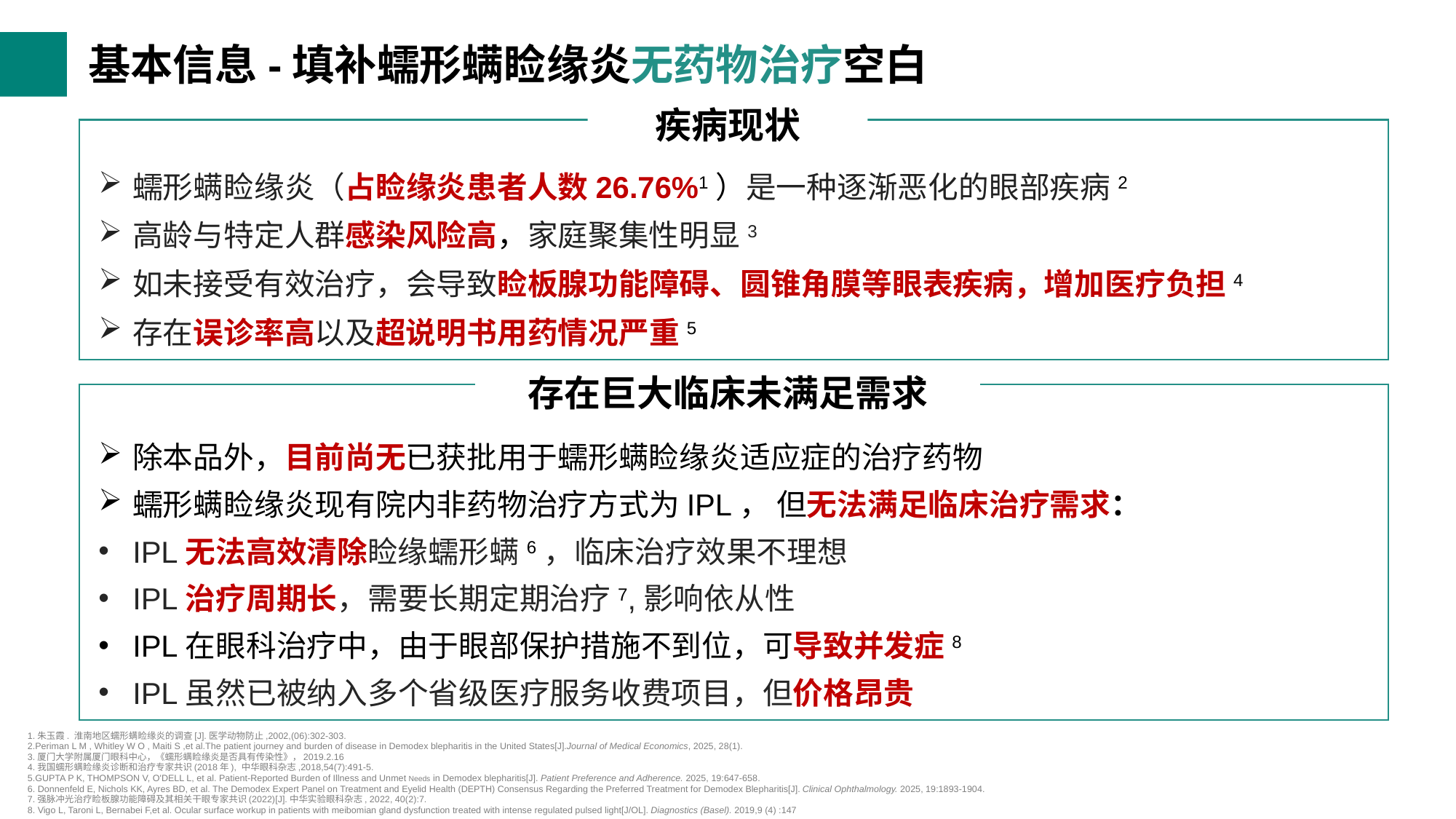

基本信息-填补蠕形螨睑缘炎无药物治疗空白
疾病现状

蠕形螨睑缘炎（占睑缘炎患者人数26.76%1）是一种逐渐恶化的眼部疾病2
高龄与特定人群感染风险高，家庭聚集性明显3
如未接受有效治疗，会导致睑板腺功能障碍、圆锥角膜等眼表疾病，增加医疗负担4
存在误诊率高以及超说明书用药情况严重5
存在巨大临床未满足需求
y
除本品外，目前尚无已获批用于蠕形螨睑缘炎适应症的治疗药物
蠕形螨睑缘炎现有院内非药物治疗方式为IPL， 但无法满足临床治疗需求：
IPL无法高效清除睑缘蠕形螨6，临床治疗效果不理想
IPL治疗周期长，需要长期定期治疗7,影响依从性
IPL在眼科治疗中，由于眼部保护措施不到位，可导致并发症8
IPL虽然已被纳入多个省级医疗服务收费项目，但价格昂贵
1.朱玉霞. 淮南地区蠕形螨睑缘炎的调查[J].医学动物防止,2002,(06):302-303.
2.Periman L M , Whitley W O , Maiti S ,et al.The patient journey and burden of disease in Demodex blepharitis in the United States[J].Journal of Medical Economics, 2025, 28(1).
3.厦门大学附属厦门眼科中心，《蠕形螨睑缘炎是否具有传染性》，2019.2.16
4.我国蠕形螨睑缘炎诊断和治疗专家共识(2018年), 中华眼科杂志,2018,54(7):491-5.
5.GUPTA P K, THOMPSON V, O'DELL L, et al. Patient-Reported Burden of Illness and Unmet Needs in Demodex blepharitis[J]. Patient Preference and Adherence. 2025, 19:647-658.
6. Donnenfeld E, Nichols KK, Ayres BD, et al. The Demodex Expert Panel on Treatment and Eyelid Health (DEPTH) Consensus Regarding the Preferred Treatment for Demodex Blepharitis[J]. Clinical Ophthalmology. 2025, 19:1893-1904.
7.强脉冲光治疗睑板腺功能障碍及其相关干眼专家共识(2022)[J].中华实验眼科杂志, 2022, 40(2):7.
8. Vigo L, Taroni L, Bernabei F,et al. Ocular surface workup in patients with meibomian gland dysfunction treated with intense regulated pulsed light[J/OL]. Diagnostics (Basel). 2019,9 (4) :147